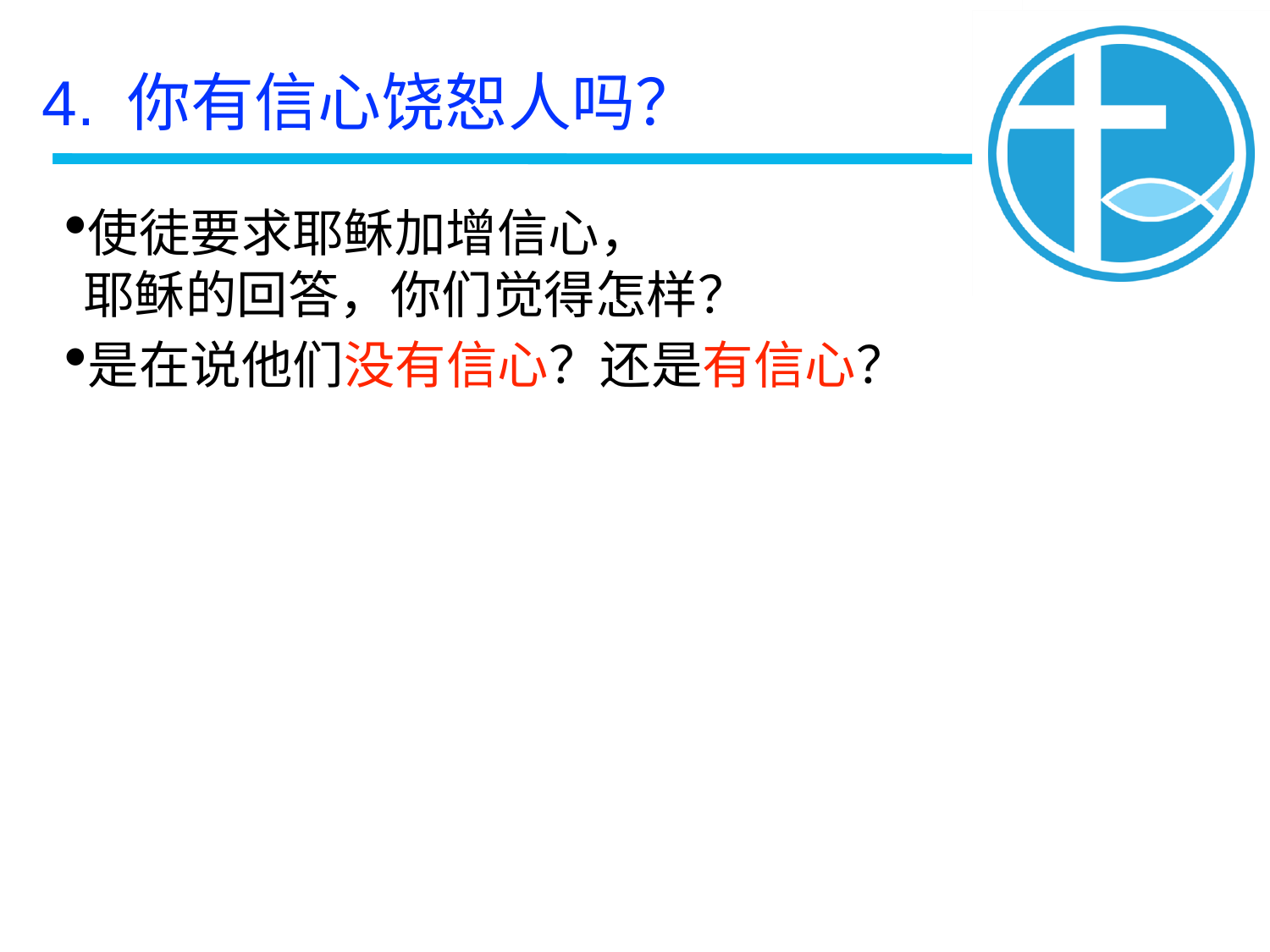

4. 你有信心饶恕人吗？
使徒要求耶稣加增信心，
耶稣的回答，你们觉得怎样？
是在说他们没有信心？还是有信心？